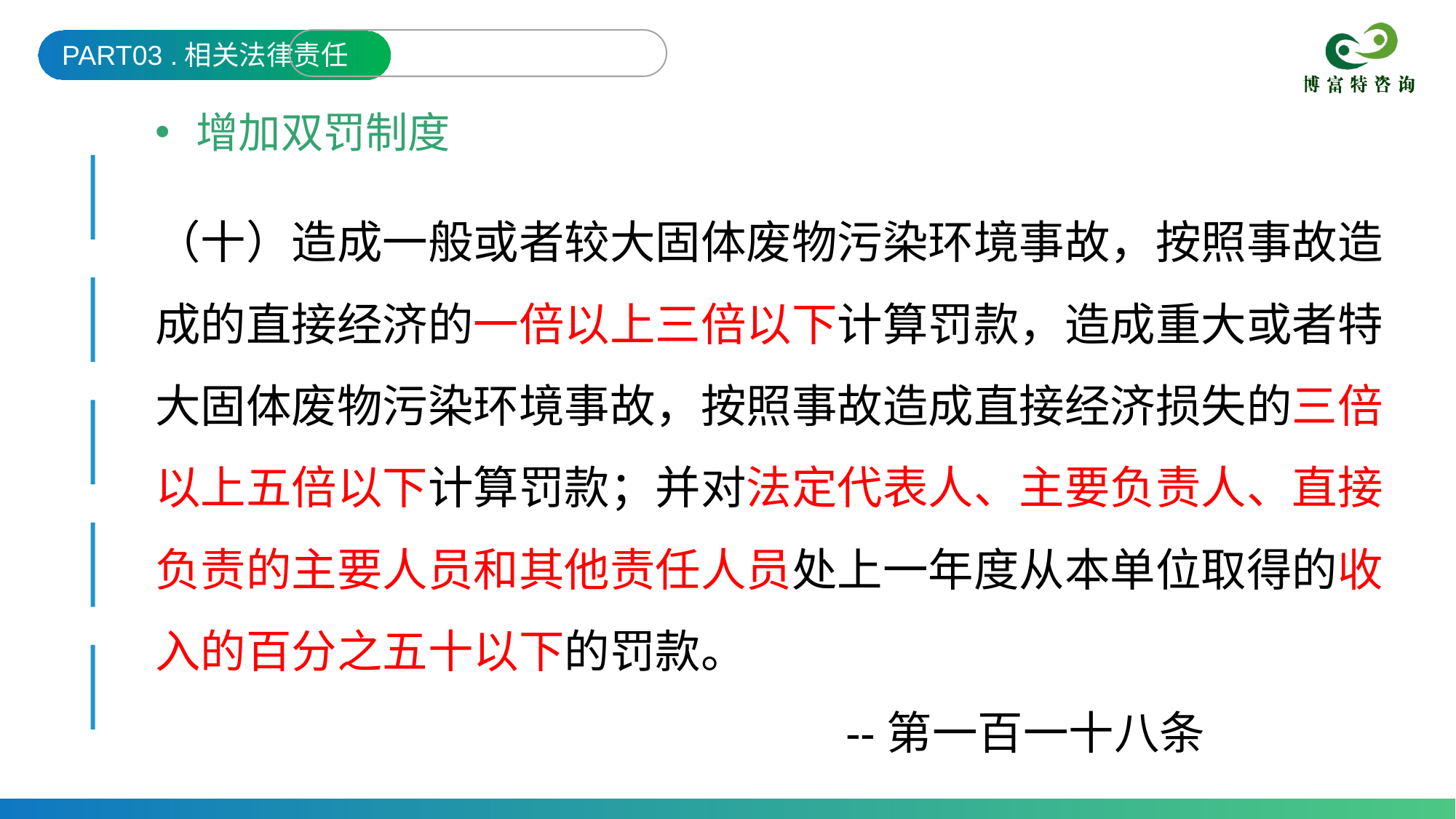

PART03 .相关法律责任
增加双罚制度

（十）造成一般或者较大固体废物污染环境事故，按照事故造成的直接经济的一倍以上三倍以下计算罚款，造成重大或者特大固体废物污染环境事故，按照事故造成直接经济损失的三倍以上五倍以下计算罚款；并对法定代表人、主要负责人、直接负责的主要人员和其他责任人员处上一年度从本单位取得的收入的百分之五十以下的罚款。
                                                       --第一百一十八条